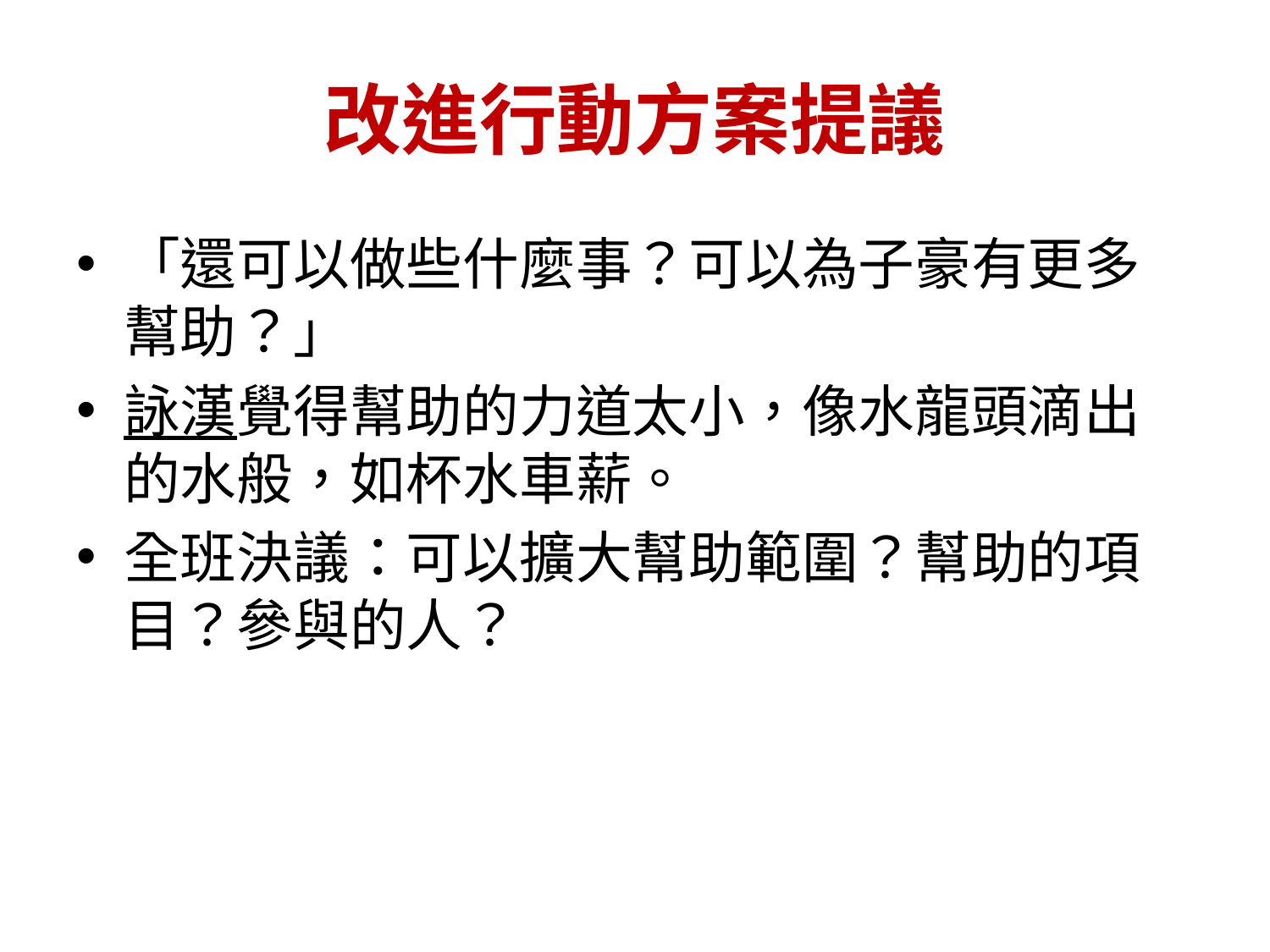

# 改進行動方案提議
「還可以做些什麼事？可以為子豪有更多幫助？」
詠漢覺得幫助的力道太小，像水龍頭滴出的水般，如杯水車薪。
全班決議：可以擴大幫助範圍？幫助的項目？參與的人？